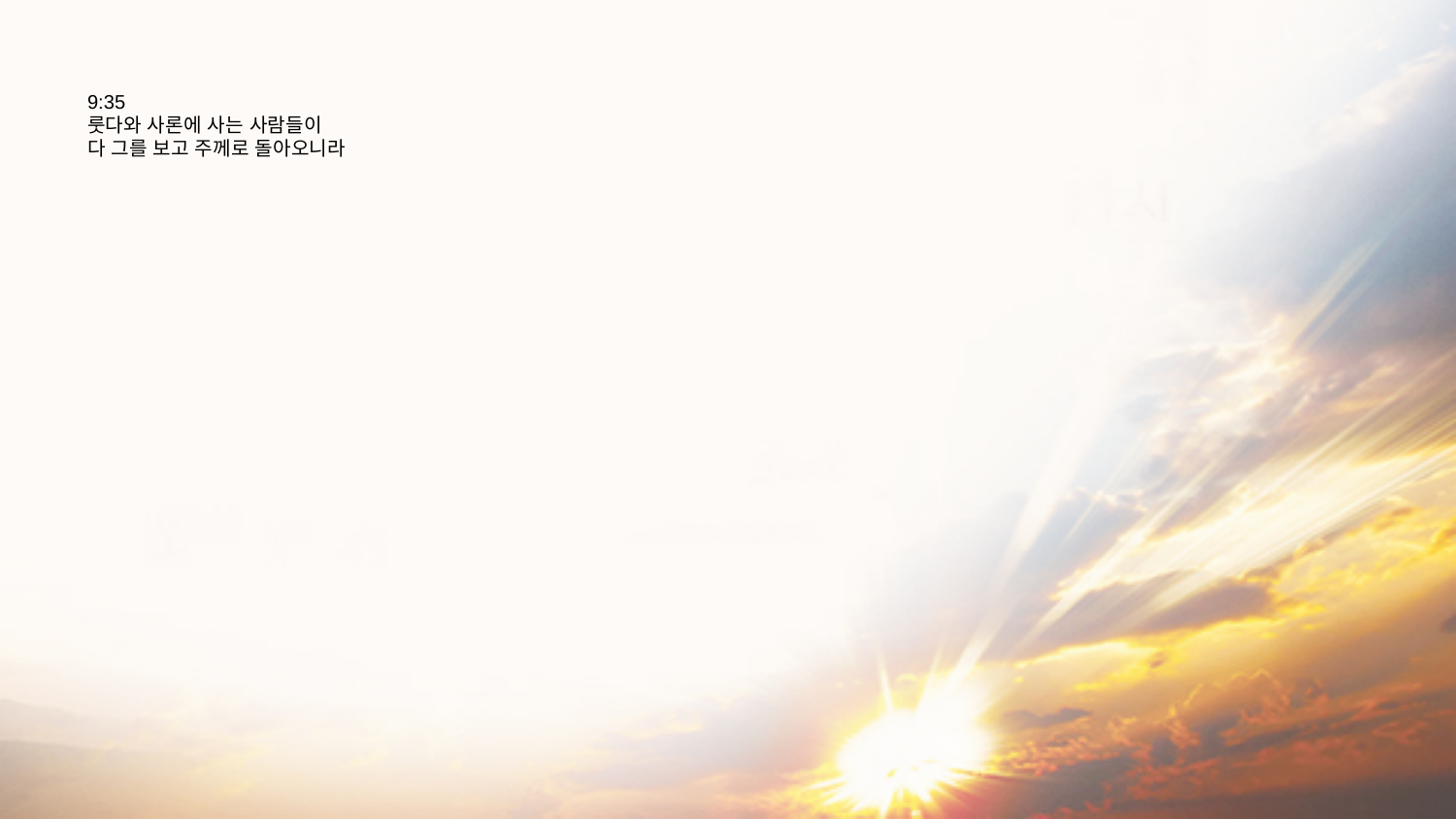

# 9:35 룻다와 사론에 사는 사람들이 다 그를 보고 주께로 돌아오니라